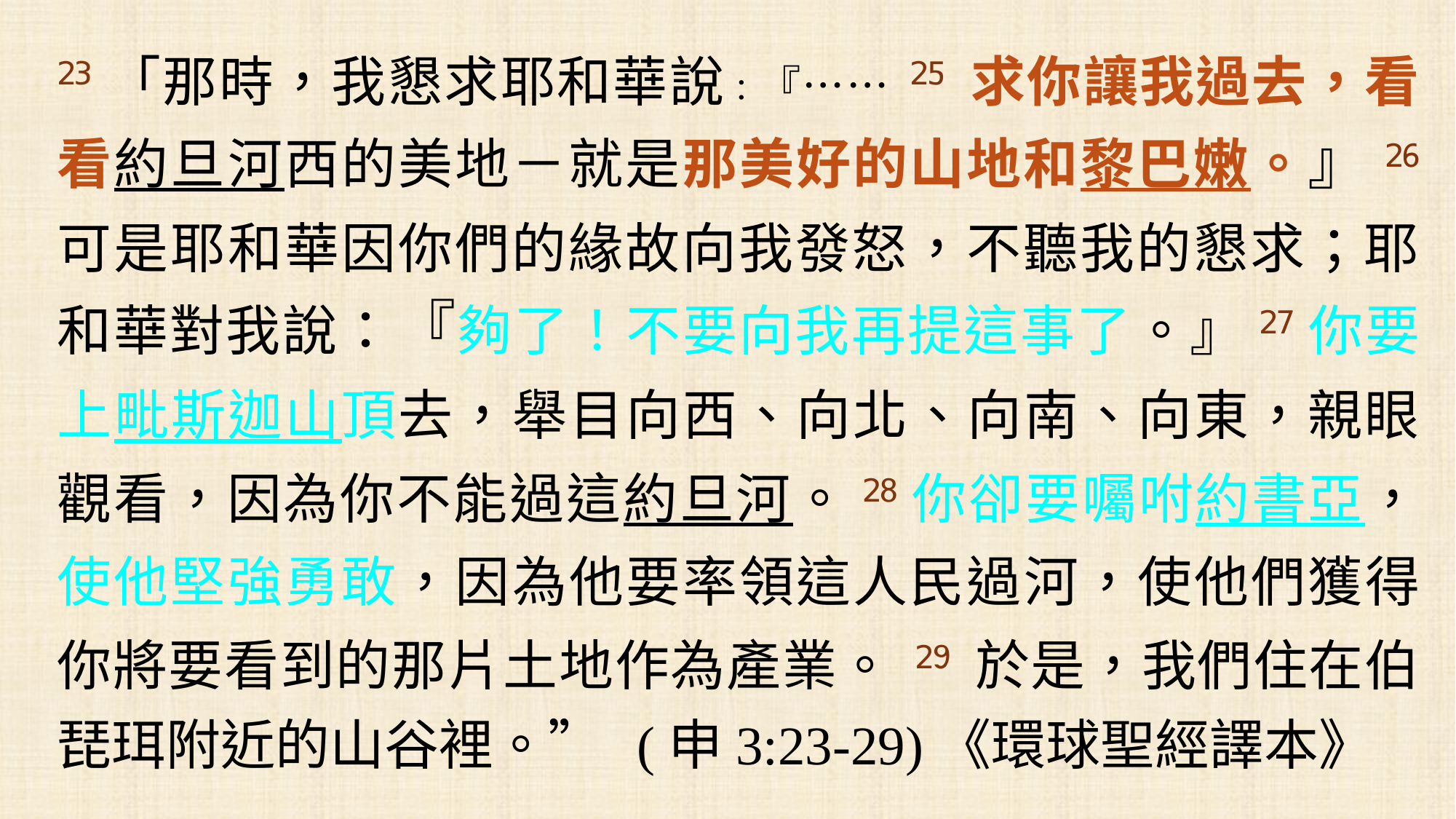

23「那時，我懇求耶和華說：『…… 25 求你讓我過去，看看約旦河西的美地－就是那美好的山地和黎巴嫩。』26 可是耶和華因你們的緣故向我發怒，不聽我的懇求；耶和華對我說：『夠了！不要向我再提這事了。』27你要上毗斯迦山頂去，舉目向西、向北、向南、向東，親眼觀看，因為你不能過這約旦河。28你卻要囑咐約書亞，使他堅強勇敢，因為他要率領這人民過河，使他們獲得你將要看到的那片土地作為產業。 29 於是，我們住在伯琵珥附近的山谷裡。” (申3:23-29)《環球聖經譯本》